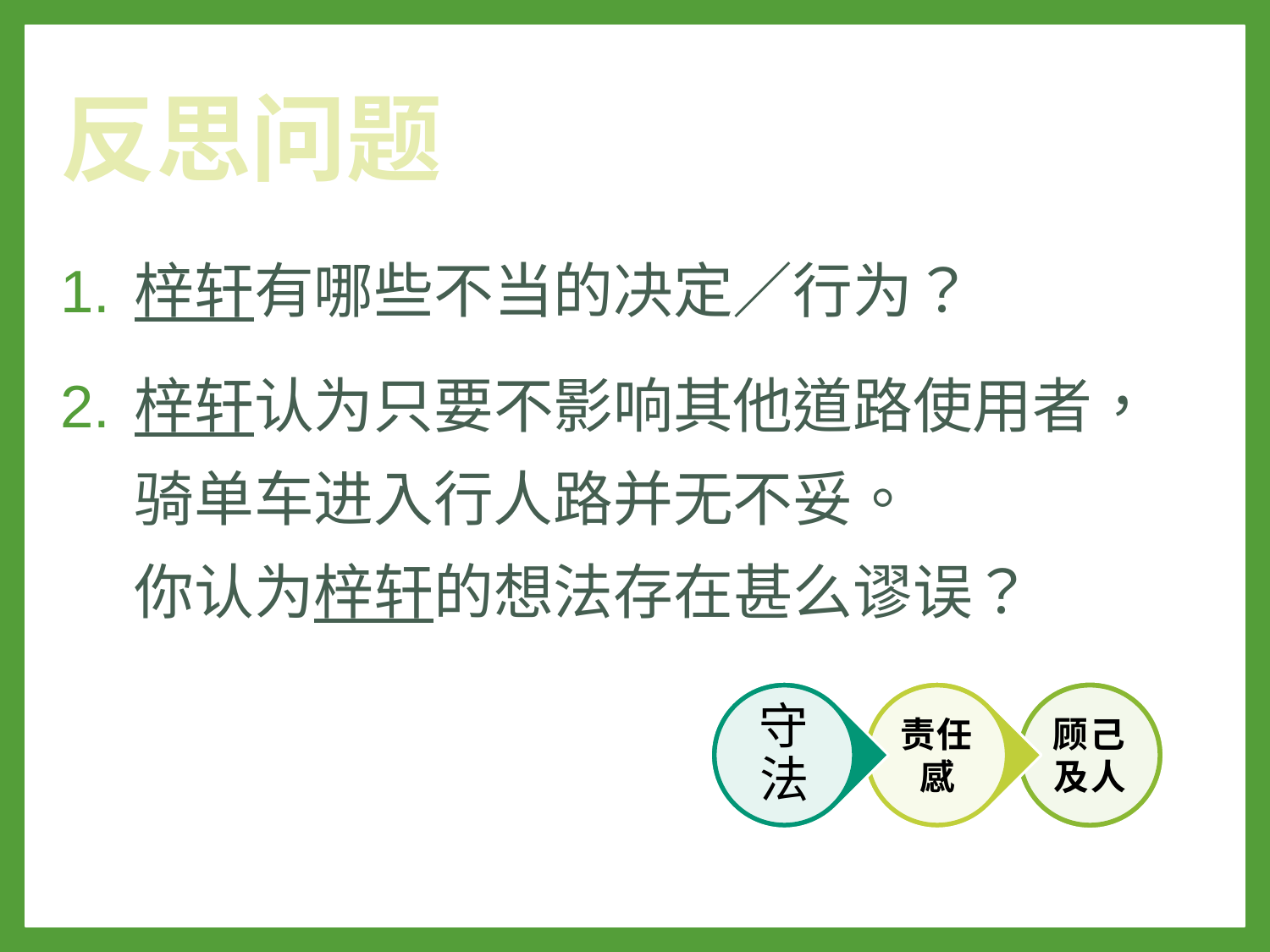

# 反思问题
梓轩有哪些不当的决定／行为？
梓轩认为只要不影响其他道路使用者，骑单车进入行人路并无不妥。
你认为梓轩的想法存在甚么谬误？
顾己及人
责任感
守法